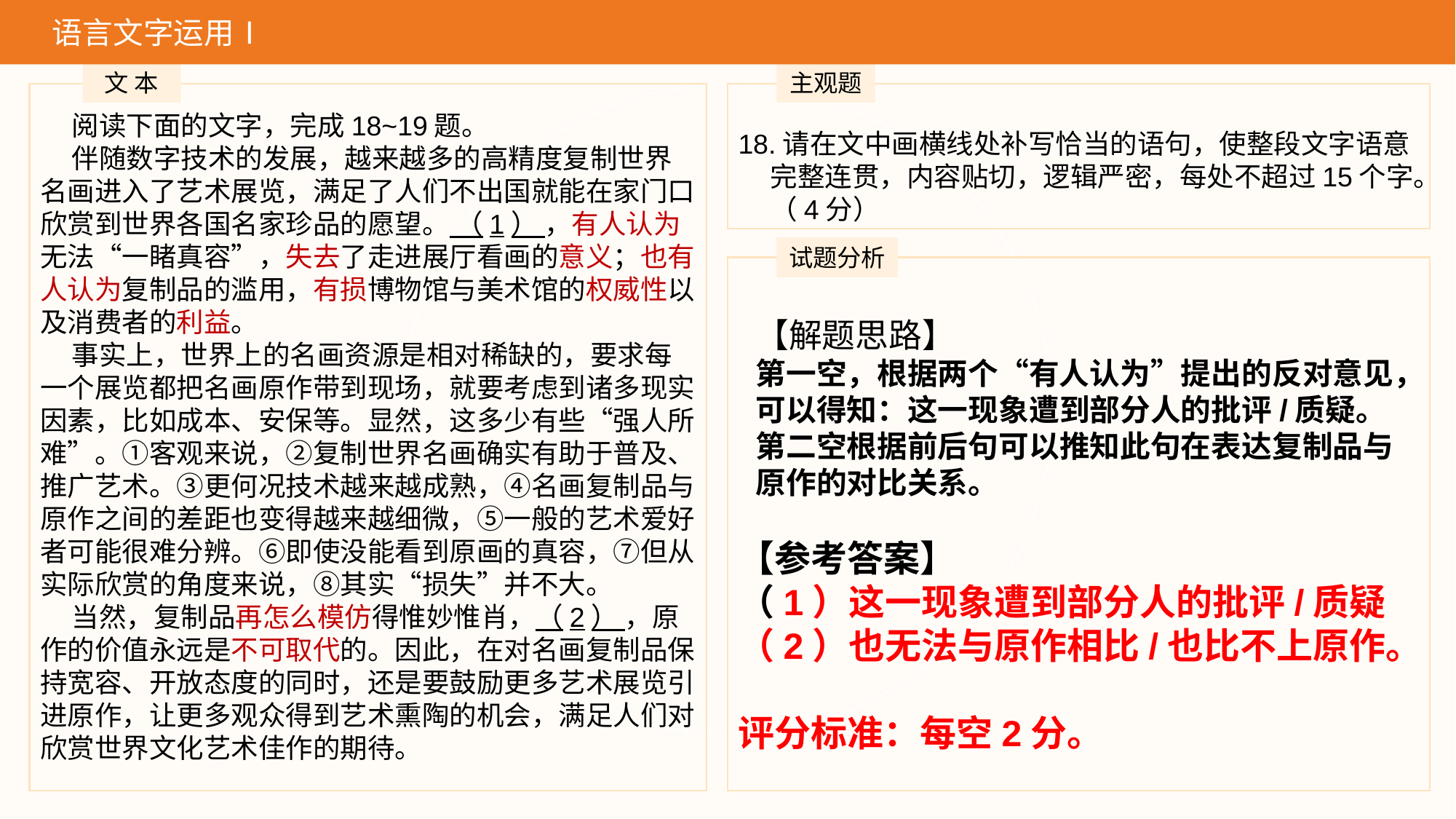

语言文字运用Ⅰ
 文 本
主观题

阅读下面的文字，完成18~19题。
伴随数字技术的发展，越来越多的高精度复制世界名画进入了艺术展览，满足了人们不出国就能在家门口欣赏到世界各国名家珍品的愿望。 （1） ，有人认为无法“一睹真容”，失去了走进展厅看画的意义；也有人认为复制品的滥用，有损博物馆与美术馆的权威性以及消费者的利益。
事实上，世界上的名画资源是相对稀缺的，要求每一个展览都把名画原作带到现场，就要考虑到诸多现实因素，比如成本、安保等。显然，这多少有些“强人所难”。①客观来说，②复制世界名画确实有助于普及、推广艺术。③更何况技术越来越成熟，④名画复制品与原作之间的差距也变得越来越细微，⑤一般的艺术爱好者可能很难分辨。⑥即使没能看到原画的真容，⑦但从实际欣赏的角度来说，⑧其实“损失”并不大。
当然，复制品再怎么模仿得惟妙惟肖，（2） ，原作的价值永远是不可取代的。因此，在对名画复制品保持宽容、开放态度的同时，还是要鼓励更多艺术展览引进原作，让更多观众得到艺术熏陶的机会，满足人们对欣赏世界文化艺术佳作的期待。
18.请在文中画横线处补写恰当的语句，使整段文字语意完整连贯，内容贴切，逻辑严密，每处不超过15个字。（4分）
试题分析

【解题思路】
第一空，根据两个“有人认为”提出的反对意见，可以得知：这一现象遭到部分人的批评/质疑。
第二空根据前后句可以推知此句在表达复制品与原作的对比关系。

【参考答案】
（1）这一现象遭到部分人的批评/质疑
（2）也无法与原作相比/也比不上原作。
评分标准：每空2分。